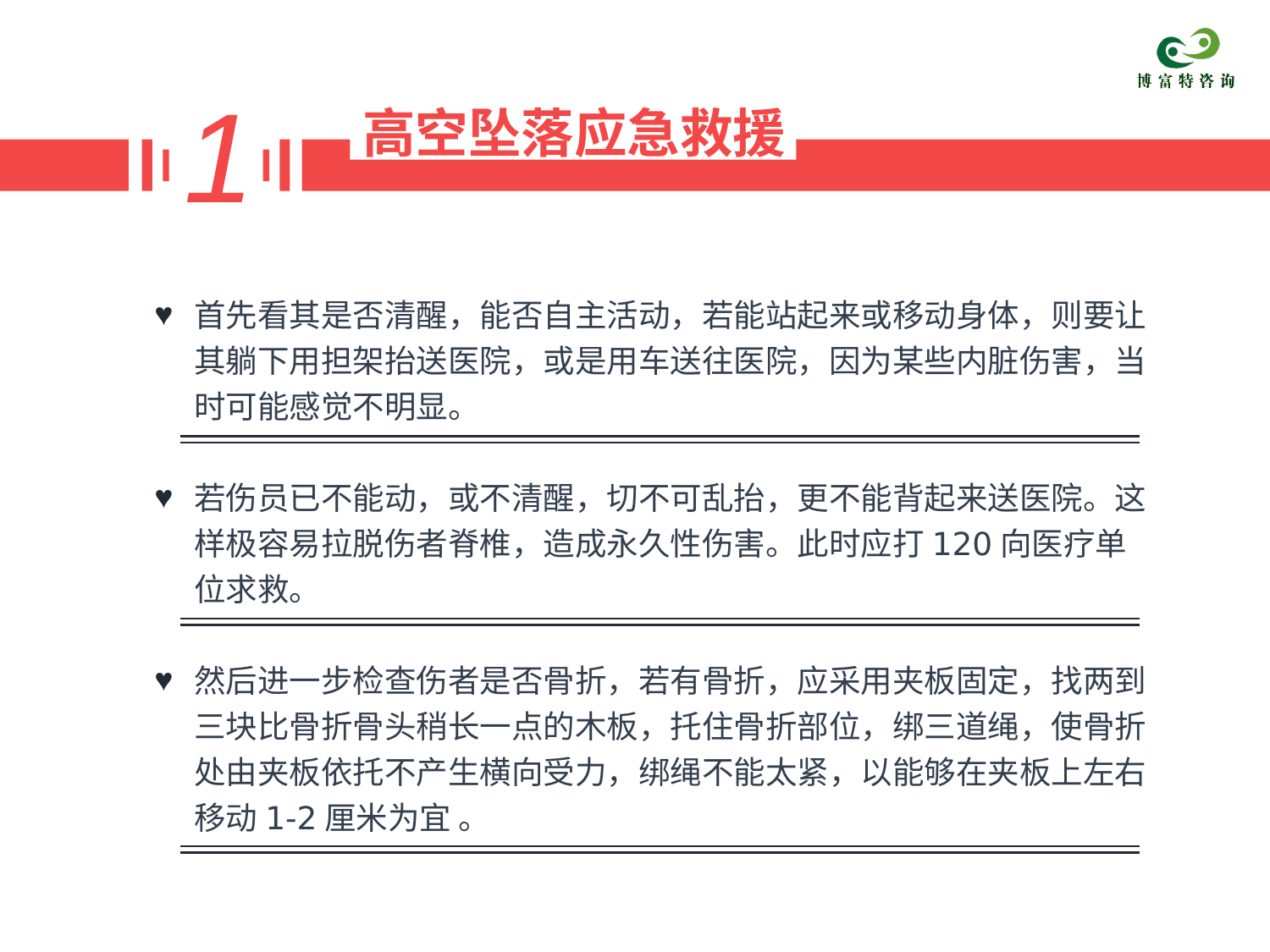

1

高空坠落应急救援

首先看其是否清醒，能否自主活动，若能站起来或移动身体，则要让其躺下用担架抬送医院，或是用车送往医院，因为某些内脏伤害，当时可能感觉不明显。

若伤员已不能动，或不清醒，切不可乱抬，更不能背起来送医院。这样极容易拉脱伤者脊椎，造成永久性伤害。此时应打120向医疗单位求救。

然后进一步检查伤者是否骨折，若有骨折，应采用夹板固定，找两到三块比骨折骨头稍长一点的木板，托住骨折部位，绑三道绳，使骨折处由夹板依托不产生横向受力，绑绳不能太紧，以能够在夹板上左右移动1-2厘米为宜 。